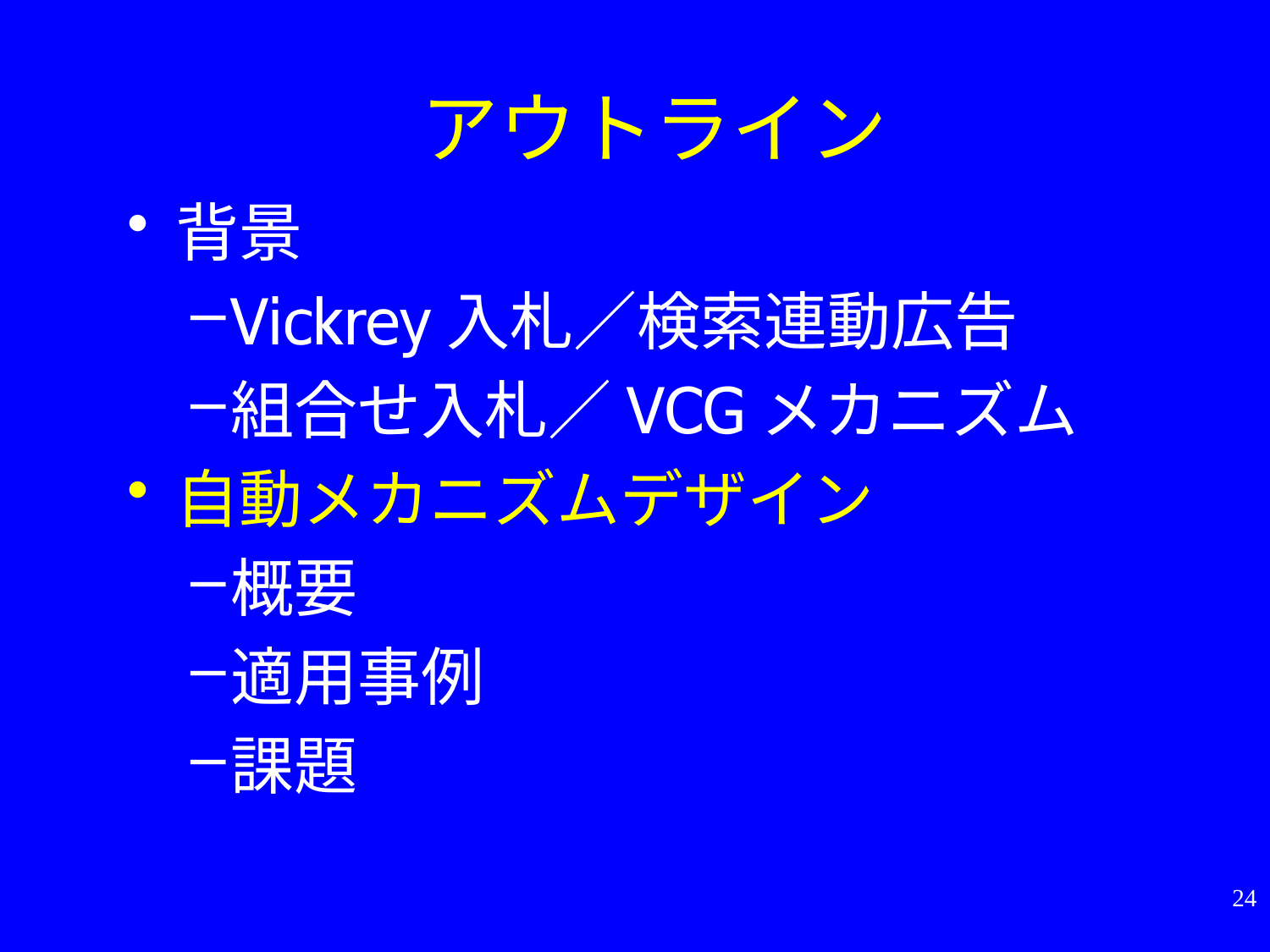

# アウトライン
背景
Vickrey入札／検索連動広告
組合せ入札／VCGメカニズム
自動メカニズムデザイン
概要
適用事例
課題
24